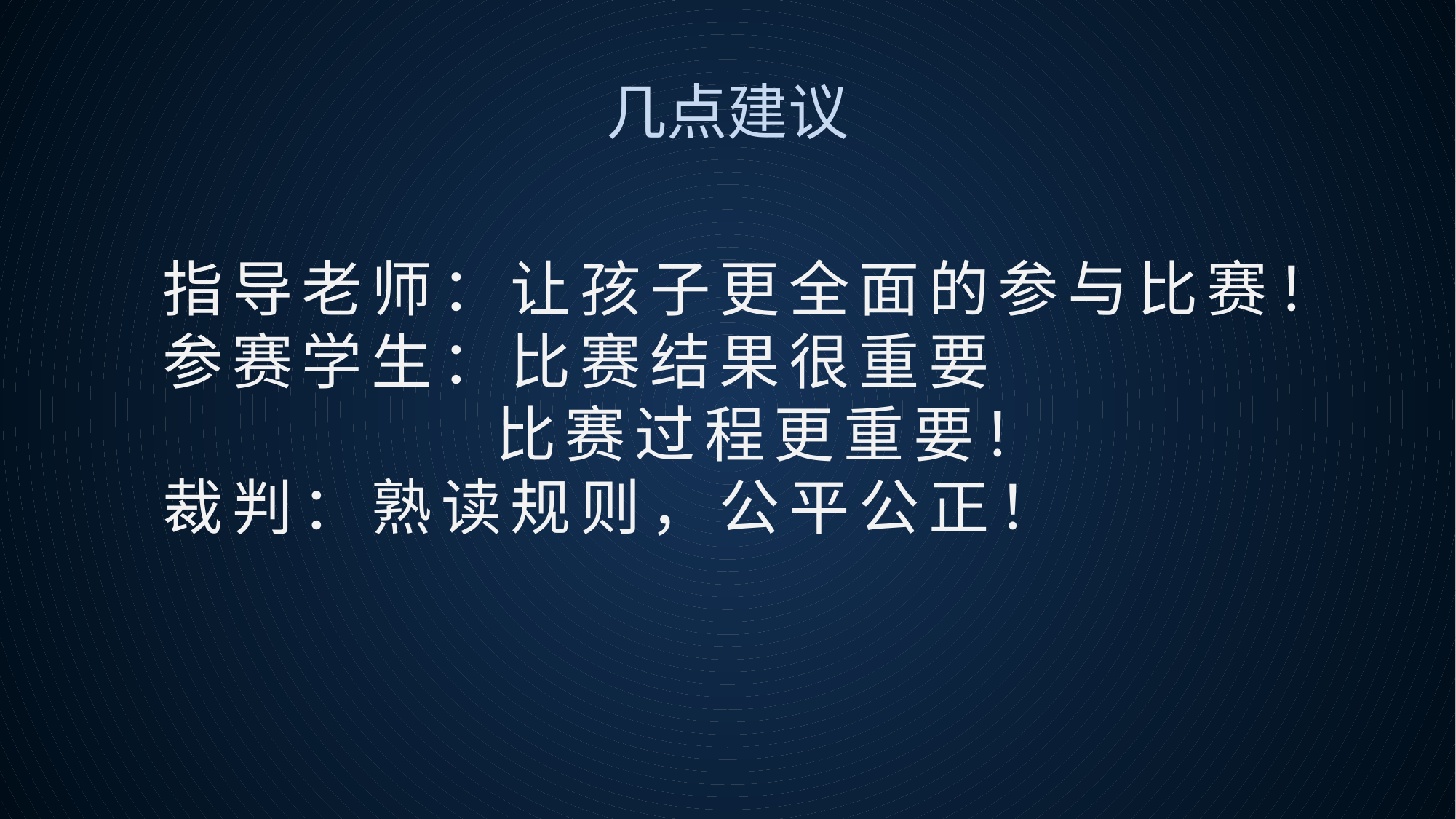

# 几点建议
指导老师：让孩子更全面的参与比赛！
参赛学生：比赛结果很重要
              比赛过程更重要！
裁判：熟读规则，公平公正！